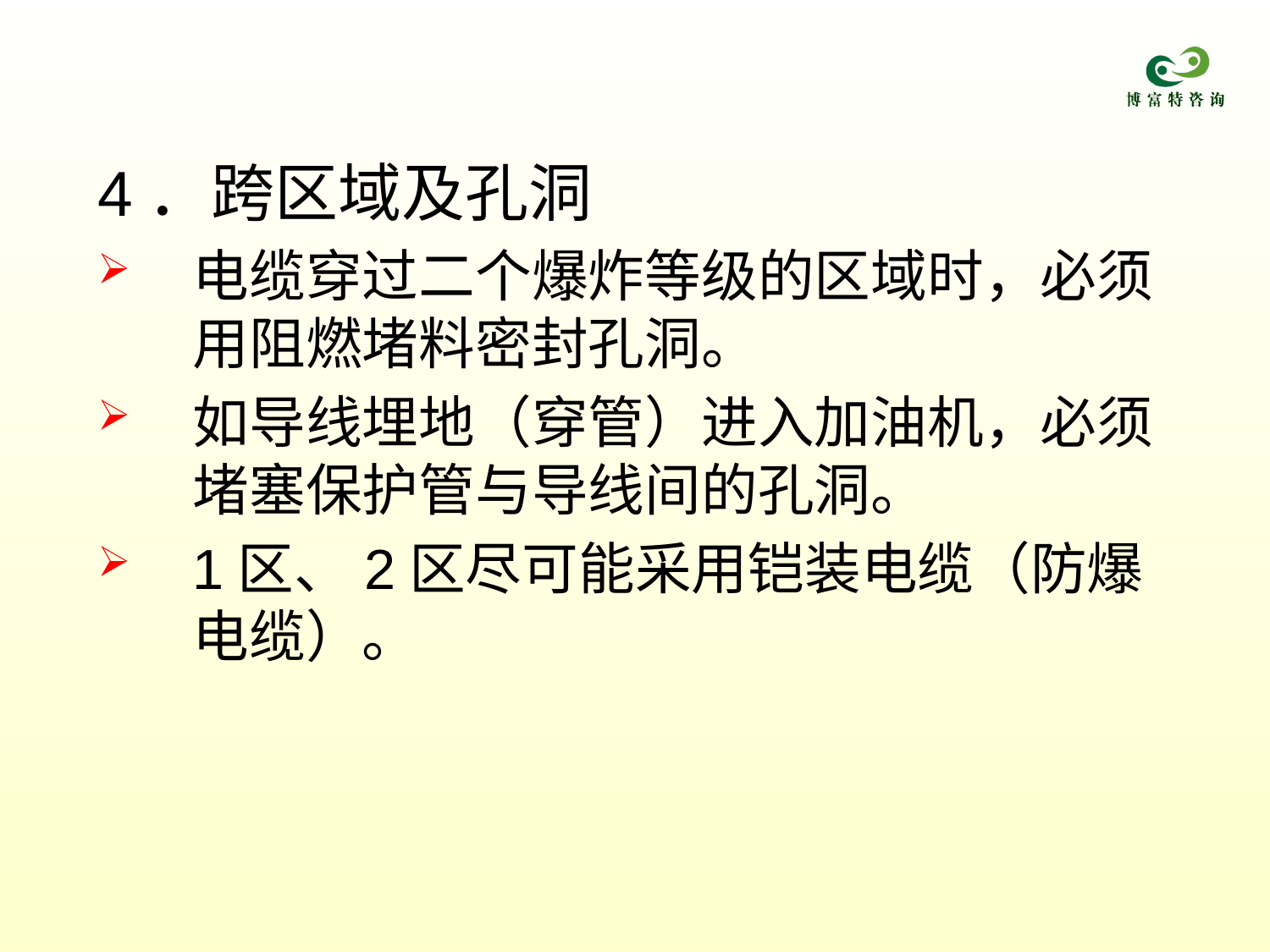

4．跨区域及孔洞
电缆穿过二个爆炸等级的区域时，必须用阻燃堵料密封孔洞。
如导线埋地（穿管）进入加油机，必须堵塞保护管与导线间的孔洞。
1区、2区尽可能采用铠装电缆（防爆电缆）。
40